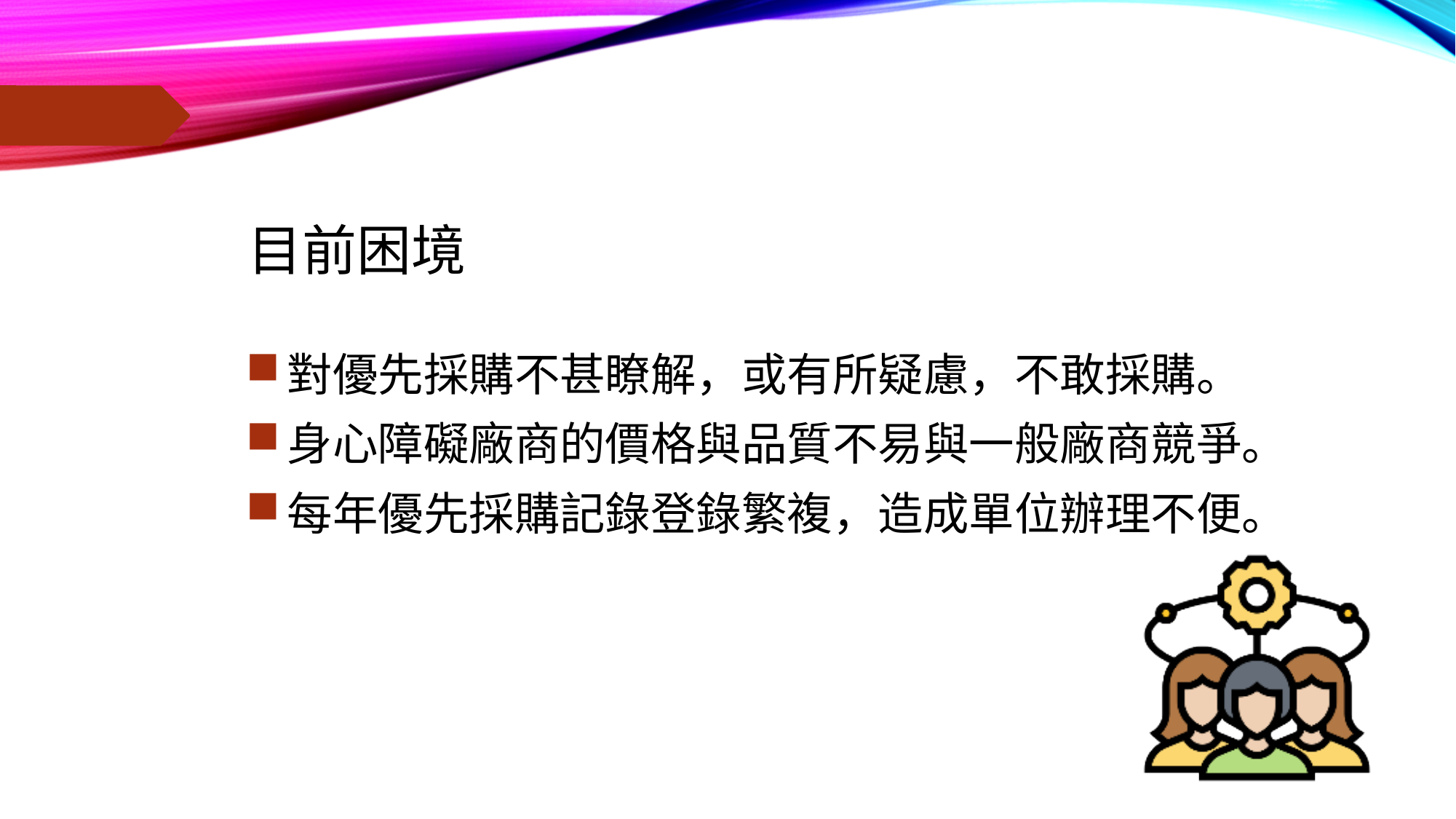

# 目前困境
對優先採購不甚瞭解，或有所疑慮，不敢採購。
身心障礙廠商的價格與品質不易與一般廠商競爭。
每年優先採購記錄登錄繁複，造成單位辦理不便。